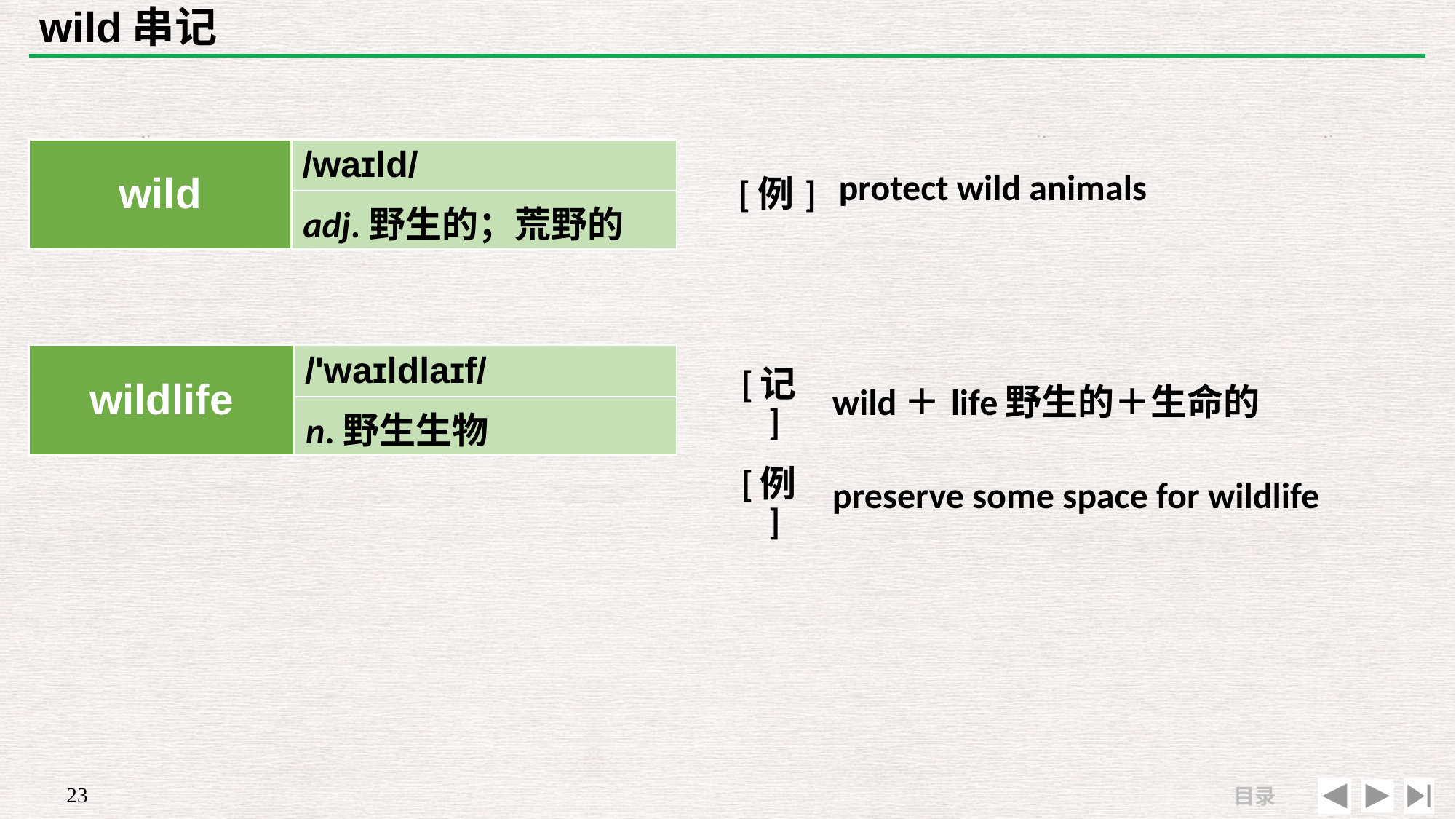

# wild串记

|  |  |
| --- | --- |
| [例] | protect wild animals |
| wild | /waɪld/ |
| --- | --- |
|  |  |
adj.野生的；荒野的
| wildlife | /'waɪldlaɪf/ |
| --- | --- |
|  |  |
| [记] | wild＋life野生的＋生命的 |
| --- | --- |
| [例] | preserve some space for wildlife |
n.野生生物